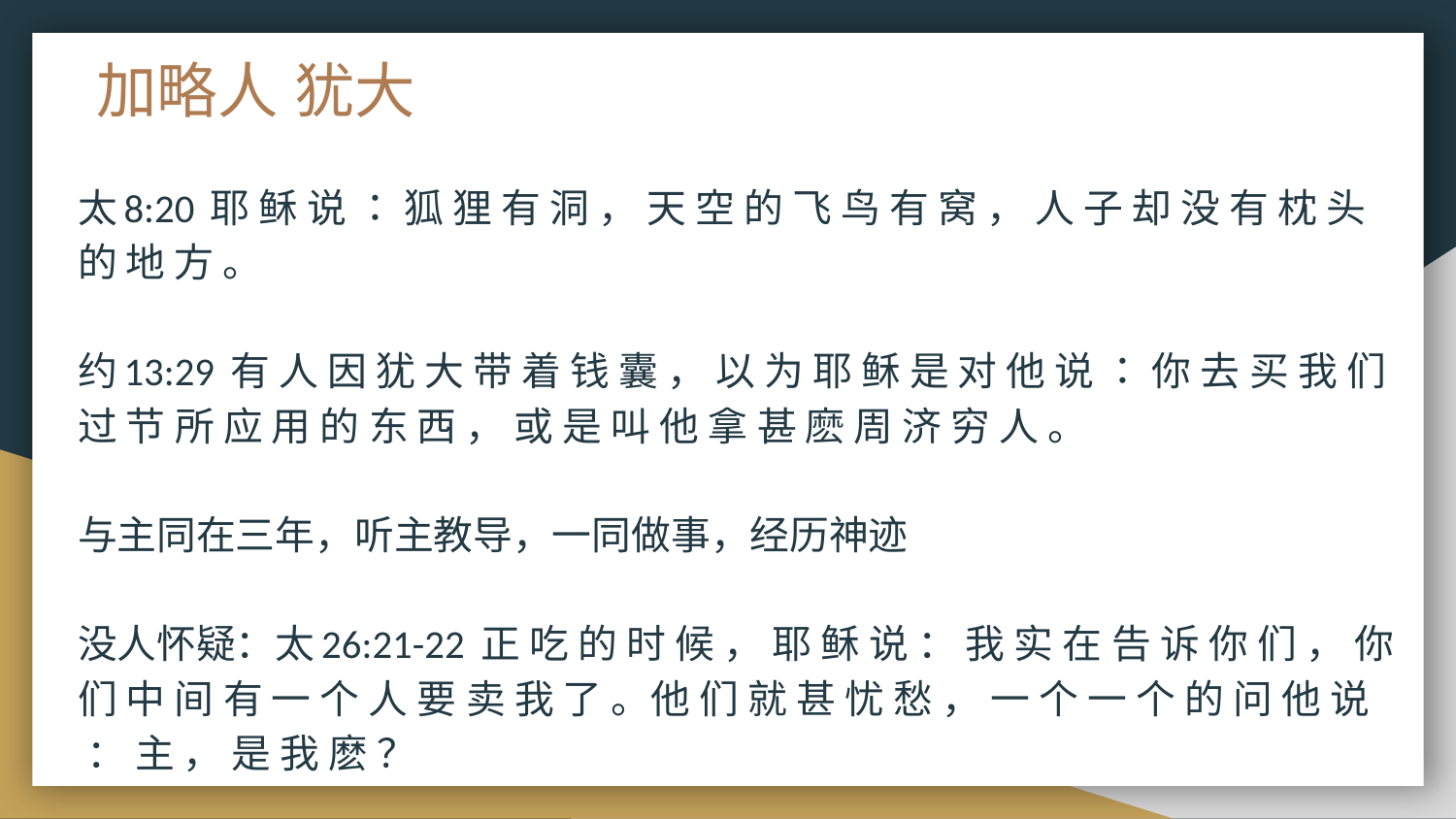

# 加略人 犹大
太8:20 耶 稣 说 ： 狐 狸 有 洞 ， 天 空 的 飞 鸟 有 窝 ， 人 子 却 没 有 枕 头 的 地 方 。

约13:29 有 人 因 犹 大 带 着 钱 囊 ， 以 为 耶 稣 是 对 他 说 ： 你 去 买 我 们 过 节 所 应 用 的 东 西 ， 或 是 叫 他 拿 甚 麽 周 济 穷 人 。

与主同在三年，听主教导，一同做事，经历神迹

没人怀疑：太26:21-22 正 吃 的 时 候 ， 耶 稣 说 ： 我 实 在 告 诉 你 们 ， 你 们 中 间 有 一 个 人 要 卖 我 了 。他 们 就 甚 忧 愁 ， 一 个 一 个 的 问 他 说 ： 主 ， 是 我 麽 ？